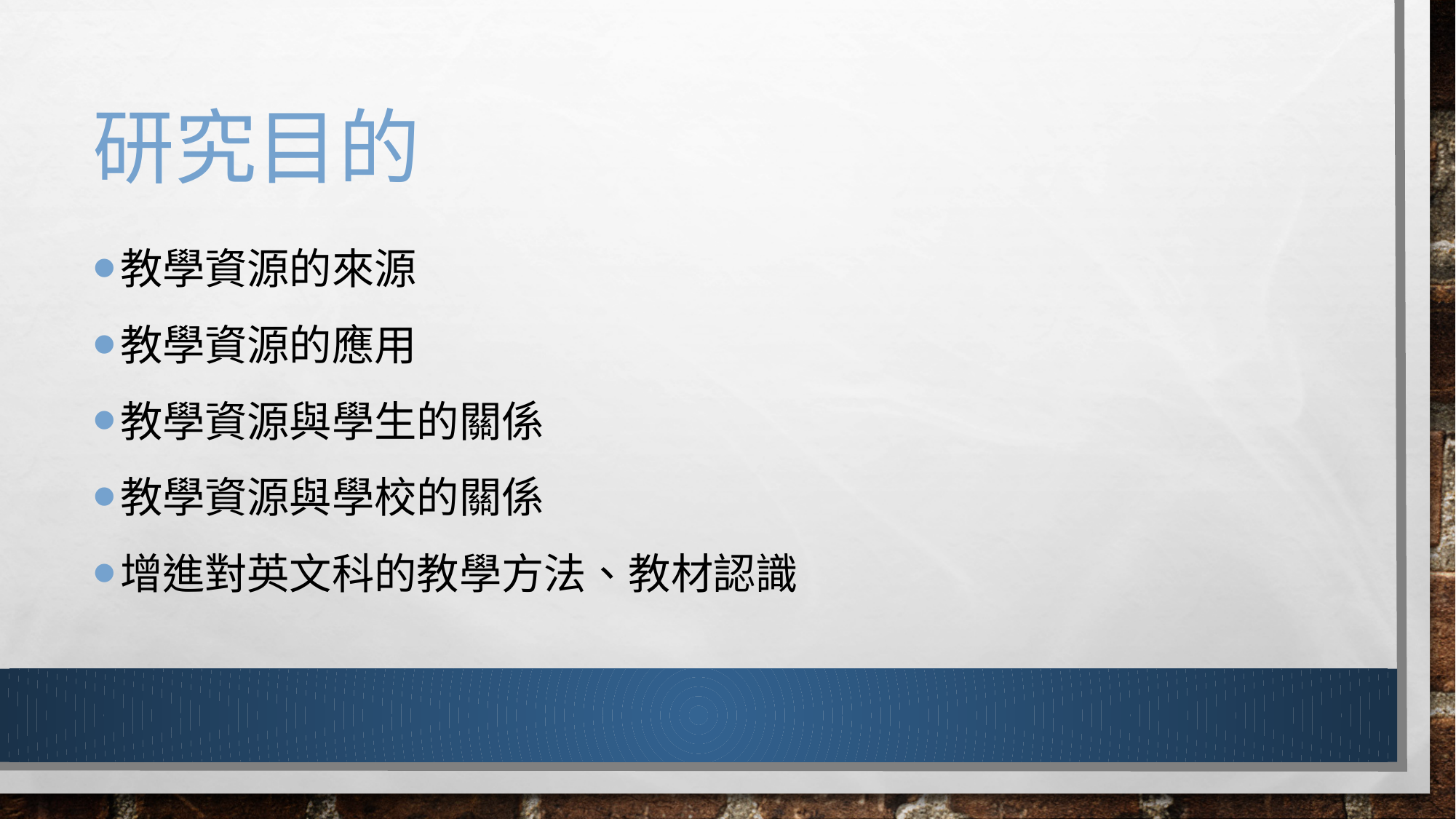

# 研究目的
教學資源的來源
教學資源的應用
教學資源與學生的關係
教學資源與學校的關係
增進對英文科的教學方法、教材認識